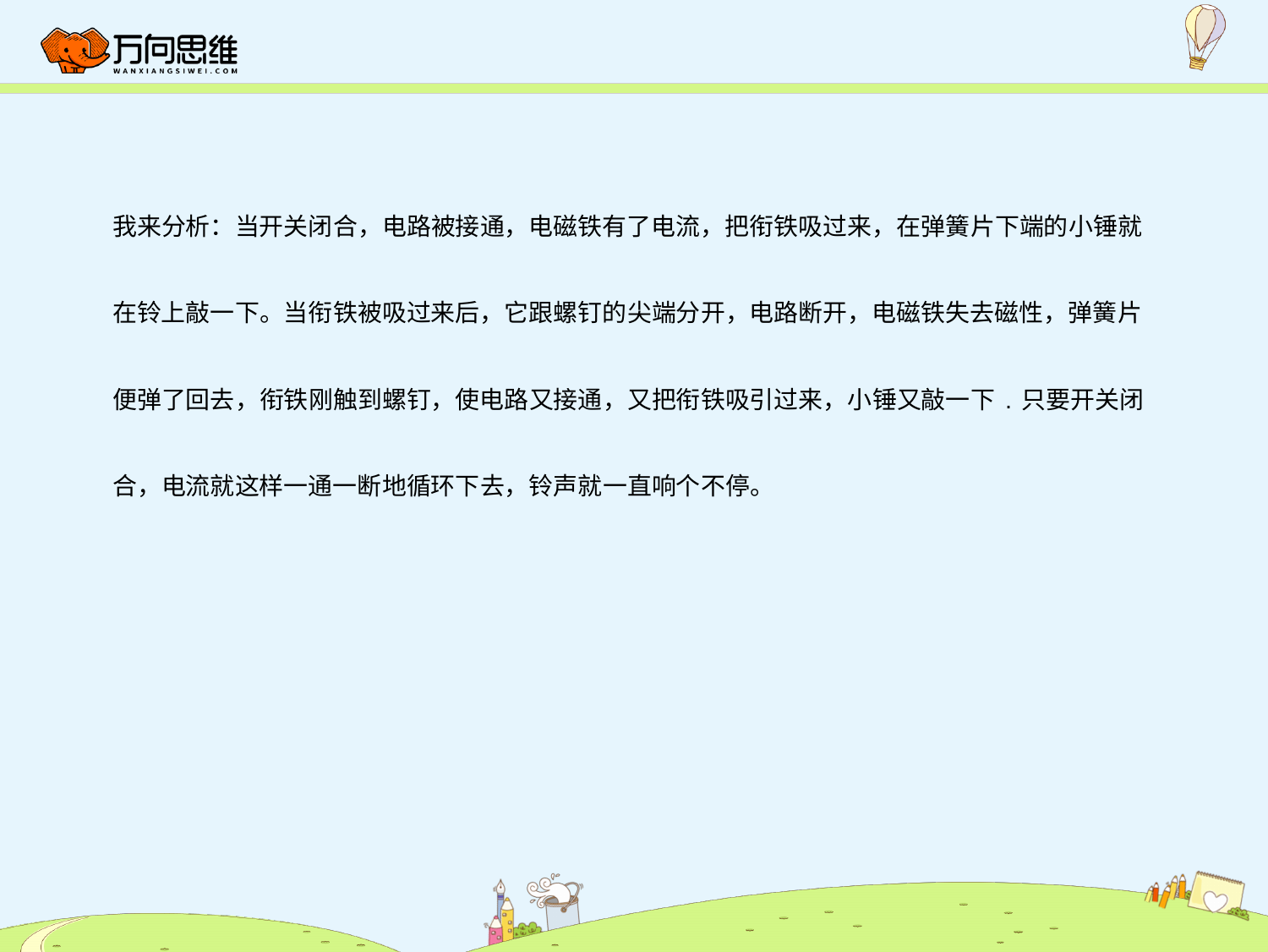

我来分析：当开关闭合，电路被接通，电磁铁有了电流，把衔铁吸过来，在弹簧片下端的小锤就在铃上敲一下。当衔铁被吸过来后，它跟螺钉的尖端分开，电路断开，电磁铁失去磁性，弹簧片便弹了回去，衔铁刚触到螺钉，使电路又接通，又把衔铁吸引过来，小锤又敲一下.只要开关闭合，电流就这样一通一断地循环下去，铃声就一直响个不停。